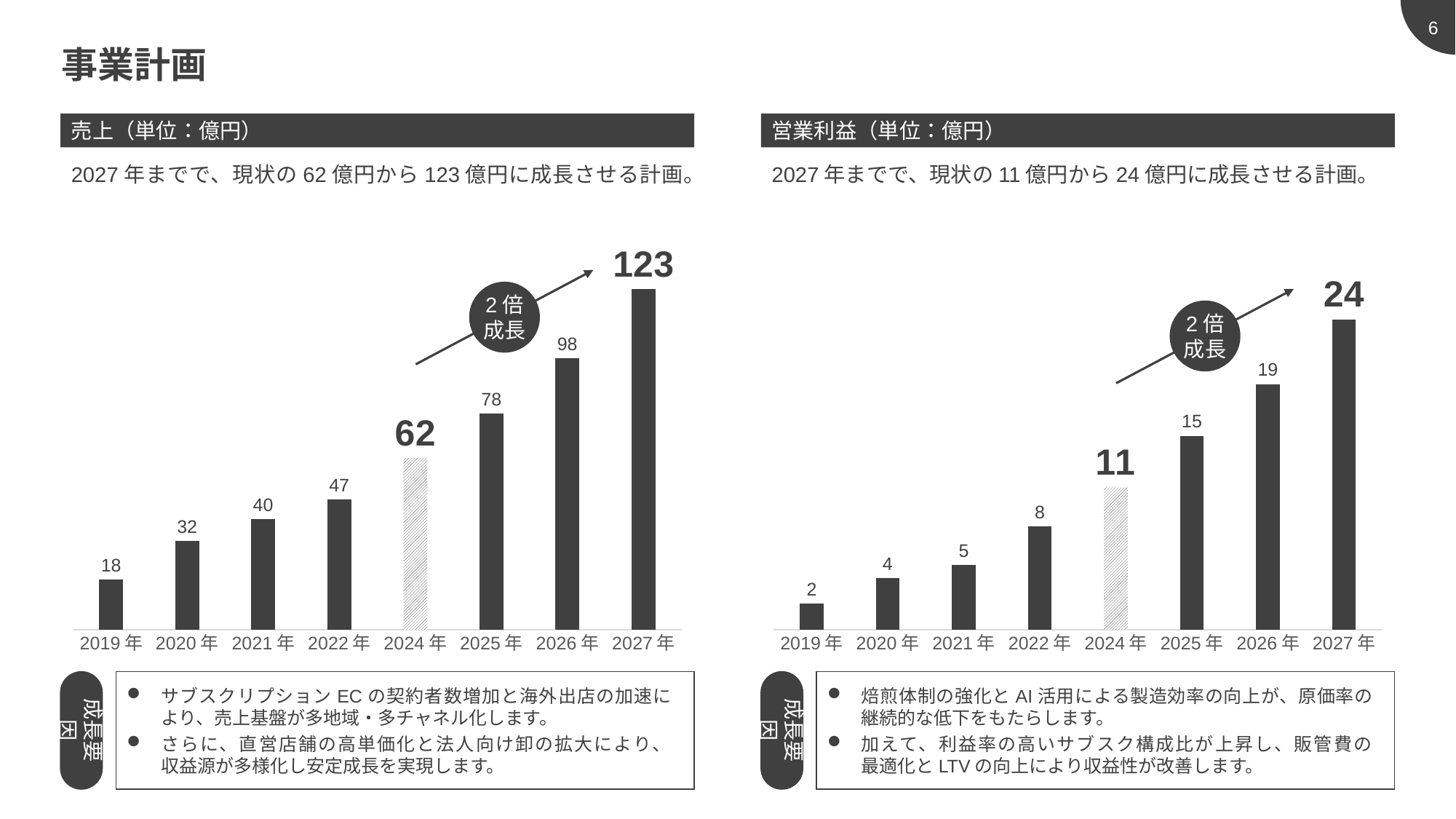

6

事業計画
売上（単位：億円）
営業利益（単位：億円）
2027年までで、現状の62億円から123億円に成長させる計画。
2027年までで、現状の11億円から24億円に成長させる計画。

### Chart

| Category | 系列 1 |
|---|---|
| 2019年 | 18.0 |
| 2020年 | 32.0 |
| 2021年 | 40.0 |
| 2022年 | 47.0 |
| 2024年 | 62.0 |
| 2025年 | 78.0 |
| 2026年 | 98.0 |
| 2027年 | 123.0 |

### Chart

| Category | 系列 1 |
|---|---|
| 2019年 | 2.0 |
| 2020年 | 4.0 |
| 2021年 | 5.0 |
| 2022年 | 8.0 |
| 2024年 | 11.0 |
| 2025年 | 15.0 |
| 2026年 | 19.0 |
| 2027年 | 24.0 |
2倍
成長
2倍
成長
成長要因
サブスクリプションECの契約者数増加と海外出店の加速に
より、売上基盤が多地域・多チャネル化します。
さらに、直営店舗の高単価化と法人向け卸の拡大により、
収益源が多様化し安定成長を実現します。
成長要因
焙煎体制の強化とAI活用による製造効率の向上が、原価率の
継続的な低下をもたらします。
加えて、利益率の高いサブスク構成比が上昇し、販管費の
最適化とLTVの向上により収益性が改善します。